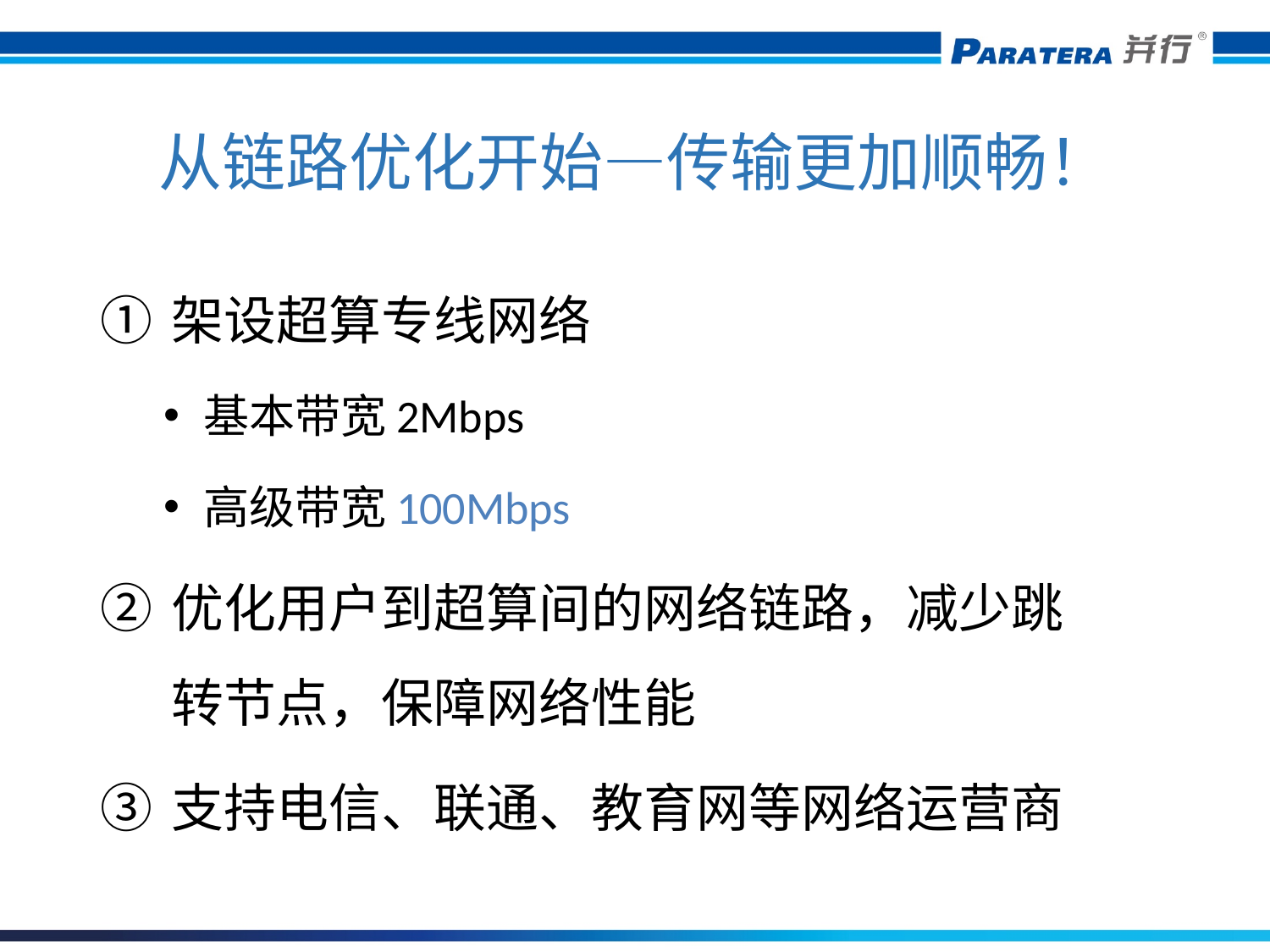

# 从链路优化开始—传输更加顺畅！
架设超算专线网络
基本带宽2Mbps
高级带宽100Mbps
优化用户到超算间的网络链路，减少跳转节点，保障网络性能
支持电信、联通、教育网等网络运营商